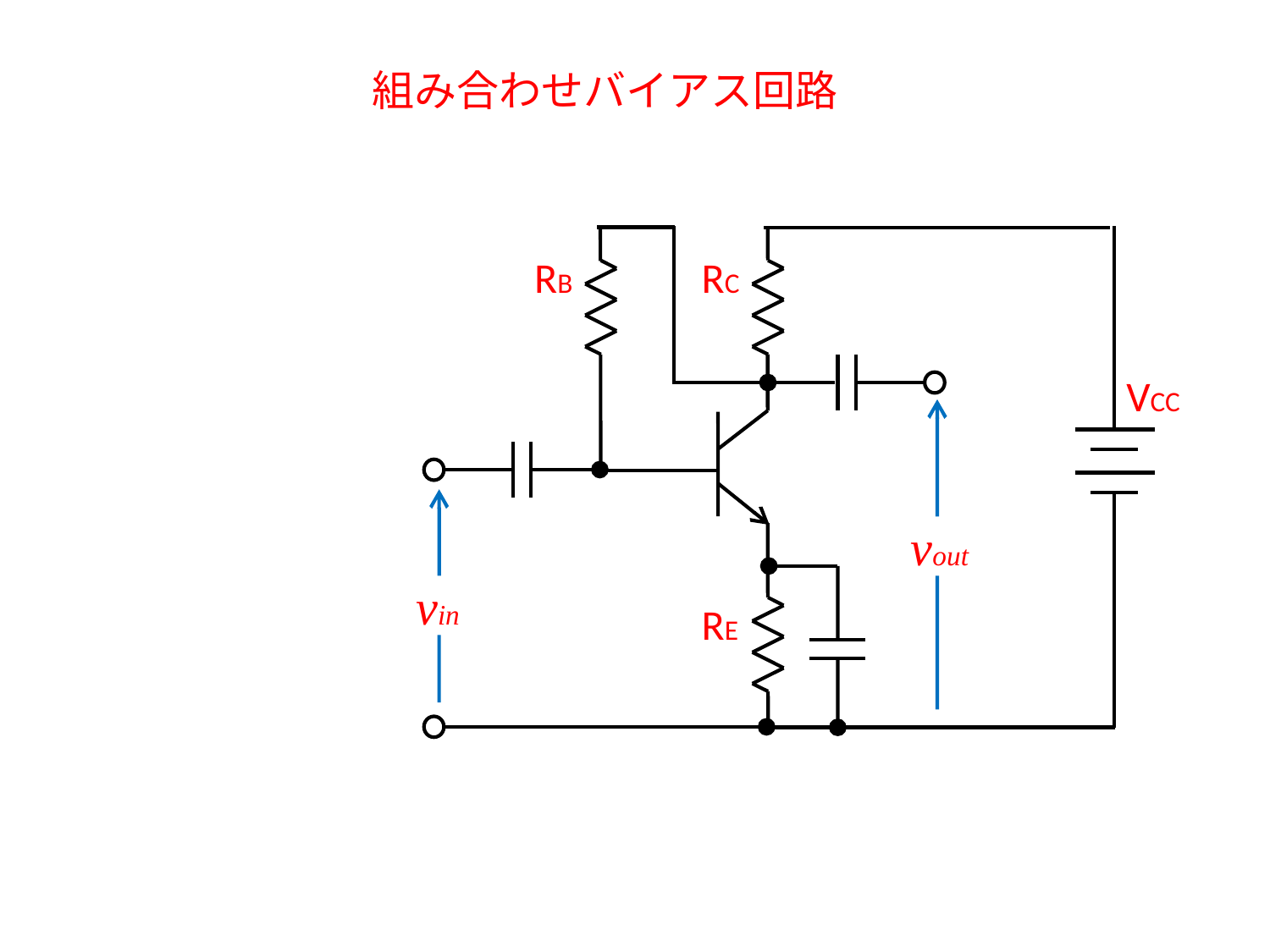

組み合わせバイアス回路

RB
RC

VCC

vout

vin
RE